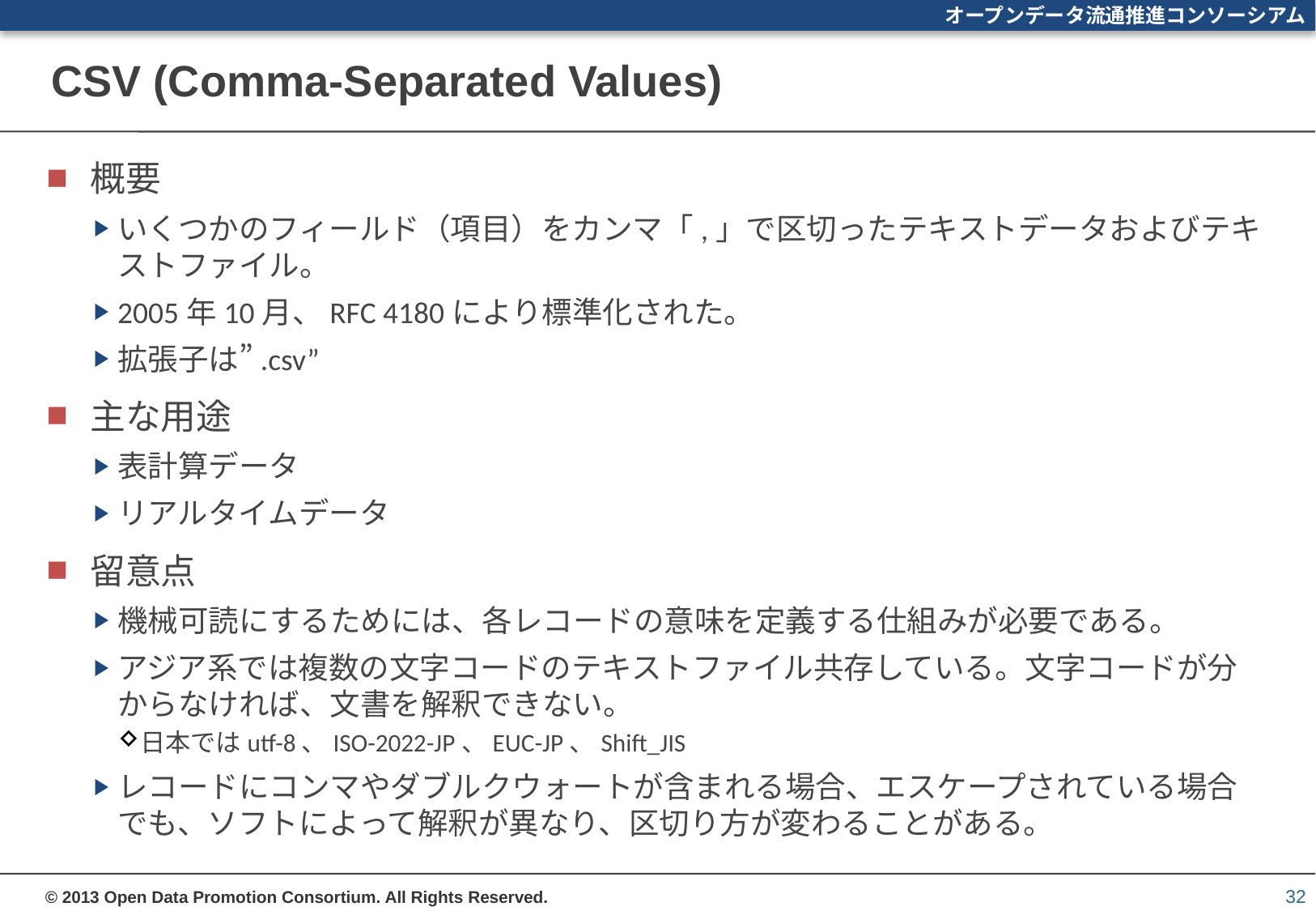

# CSV (Comma-Separated Values)
概要
いくつかのフィールド（項目）をカンマ「,」で区切ったテキストデータおよびテキストファイル。
2005年10月、RFC 4180により標準化された。
拡張子は”.csv”
主な用途
表計算データ
リアルタイムデータ
留意点
機械可読にするためには、各レコードの意味を定義する仕組みが必要である。
アジア系では複数の文字コードのテキストファイル共存している。文字コードが分からなければ、文書を解釈できない。
日本ではutf-8、ISO-2022-JP、EUC-JP、Shift_JIS
レコードにコンマやダブルクウォートが含まれる場合、エスケープされている場合でも、ソフトによって解釈が異なり、区切り方が変わることがある。

32